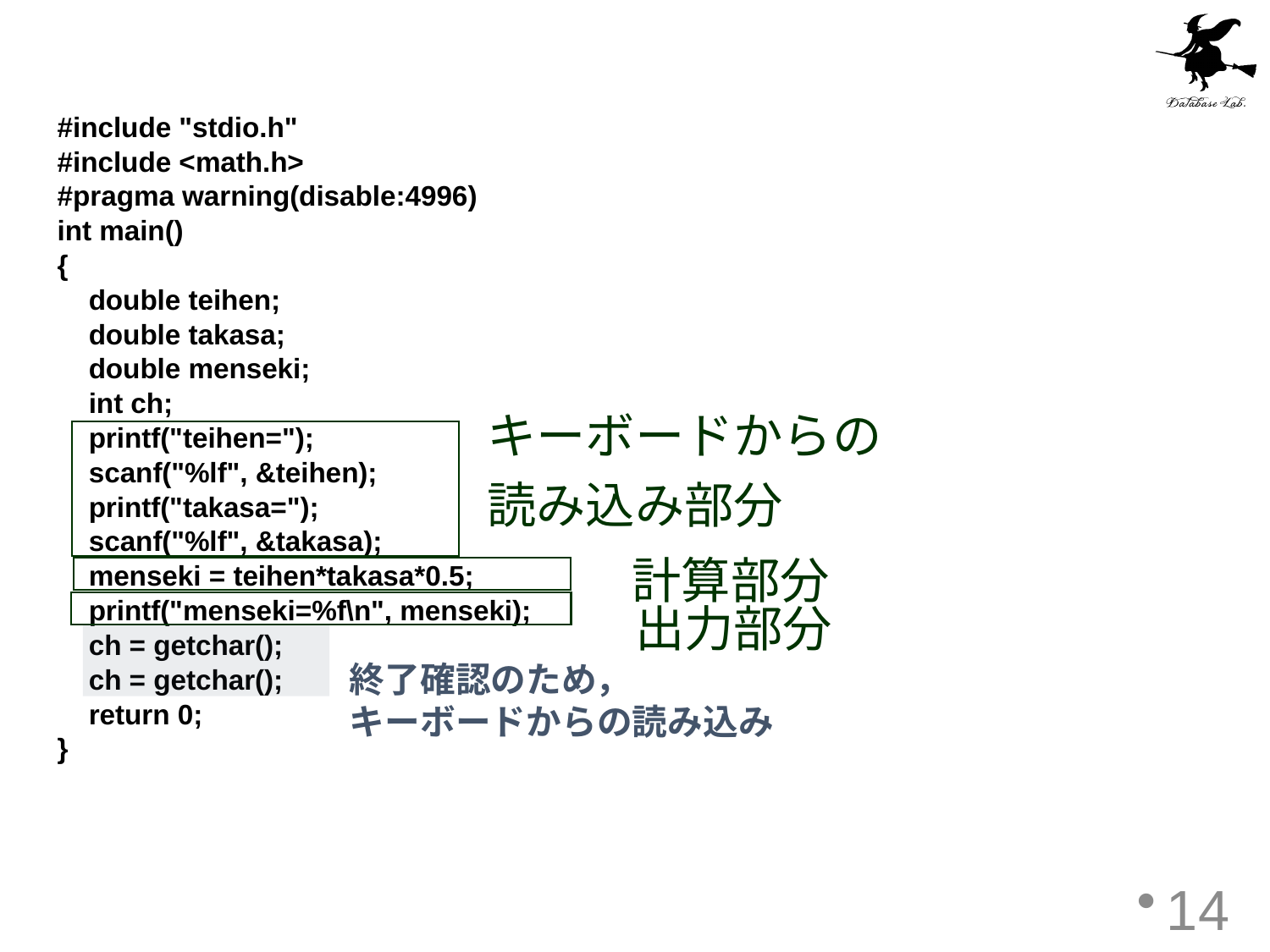

#include "stdio.h"
#include <math.h>
#pragma warning(disable:4996)
int main()
{
    double teihen;
    double takasa;
    double menseki;
    int ch;
    printf("teihen=");
    scanf("%lf", &teihen);
    printf("takasa=");
    scanf("%lf", &takasa);
    menseki = teihen*takasa*0.5;
    printf("menseki=%f\n", menseki);
    ch = getchar();
    ch = getchar();
    return 0;
}
キーボードからの
読み込み部分

計算部分

出力部分

終了確認のため，
キーボードからの読み込み
14